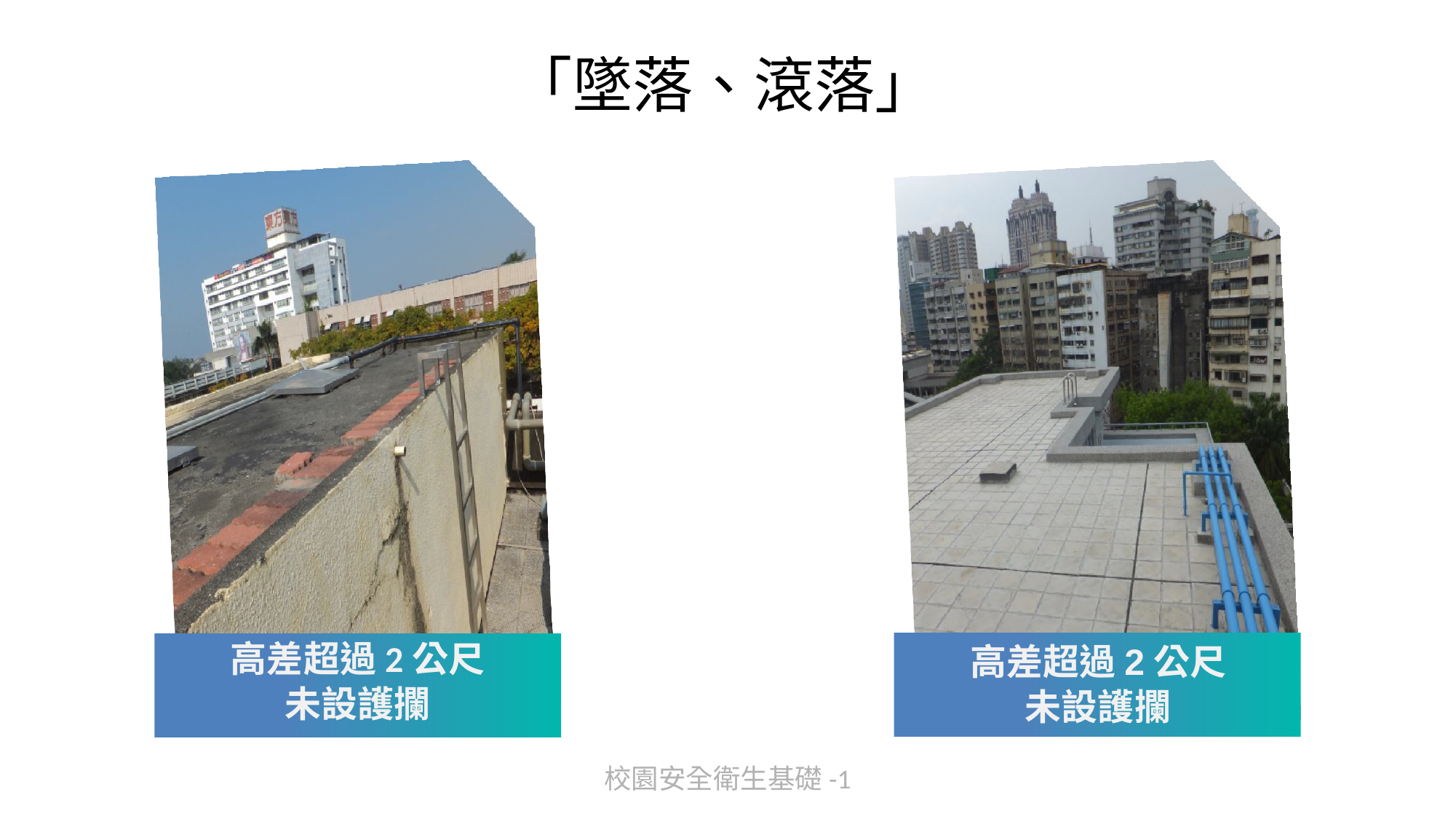

# 「墜落、滾落」

高差超過2公尺
未設護攔

高差超過2公尺
未設護攔
校園安全衛生基礎-1
111